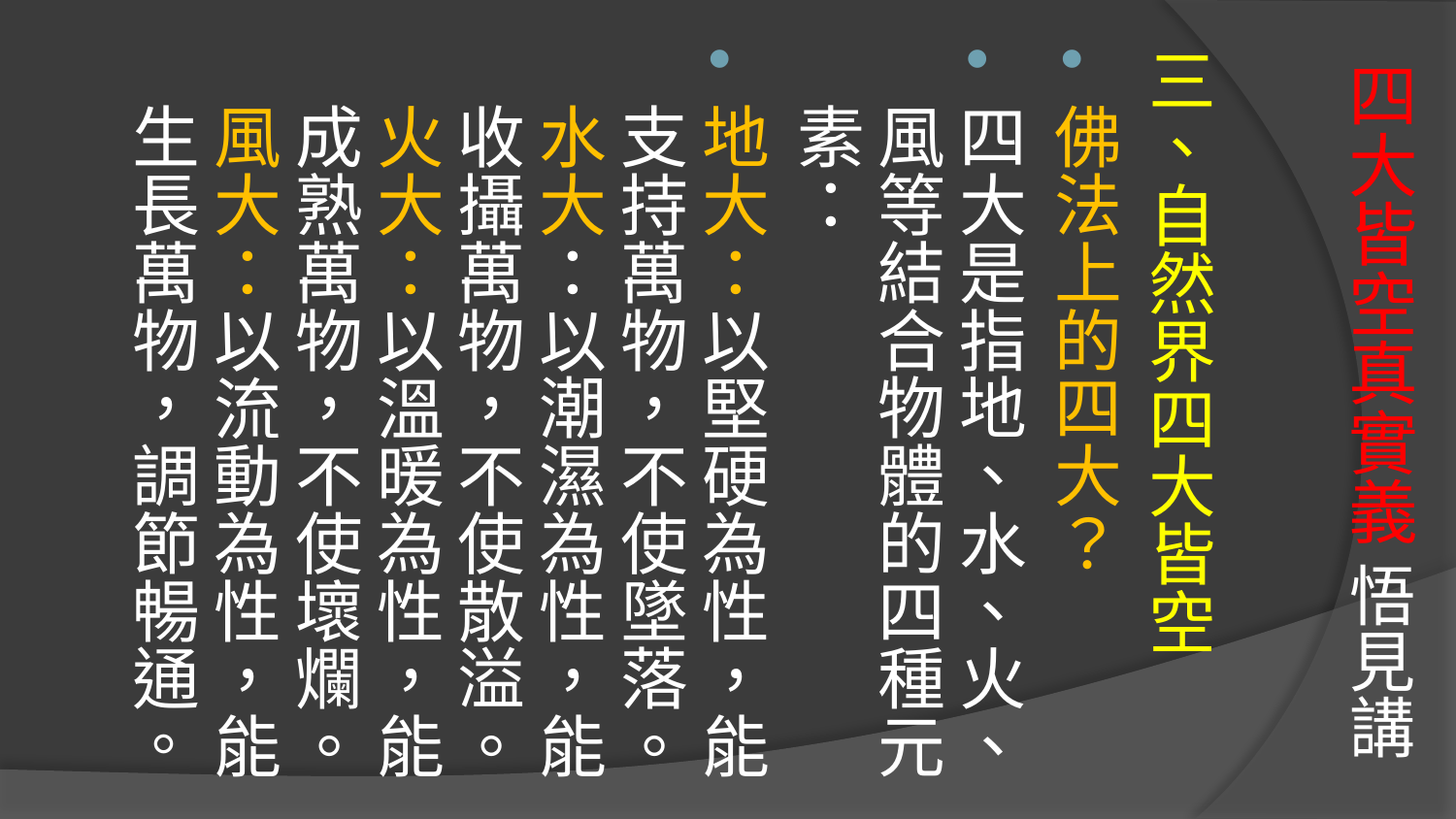

三、自然界四大皆空
佛法上的四大？
四大是指地、水、火、風等結合物體的四種元素：
地大：以堅硬為性，能支持萬物，不使墜落。
水大：以潮濕為性，能收攝萬物，不使散溢。
火大：以溫暖為性，能成熟萬物，不使壞爛。
風大：以流動為性，能生長萬物，調節暢通。

# 四大皆空真實義 悟見講